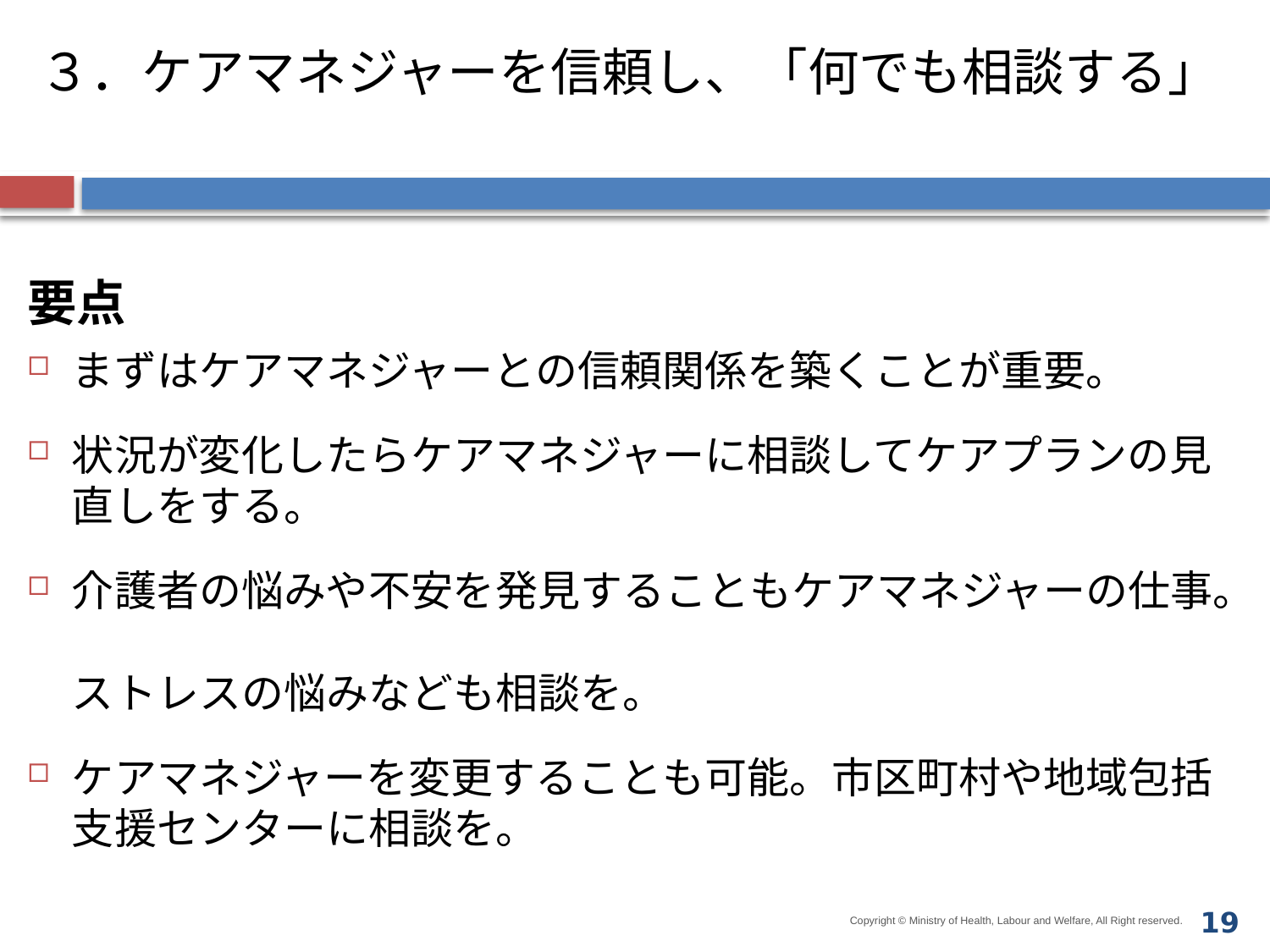

# ３．ケアマネジャーを信頼し、「何でも相談する」
要点
まずはケアマネジャーとの信頼関係を築くことが重要。
状況が変化したらケアマネジャーに相談してケアプランの見直しをする。
介護者の悩みや不安を発見することもケアマネジャーの仕事。
ストレスの悩みなども相談を。
ケアマネジャーを変更することも可能。市区町村や地域包括支援センターに相談を。
19